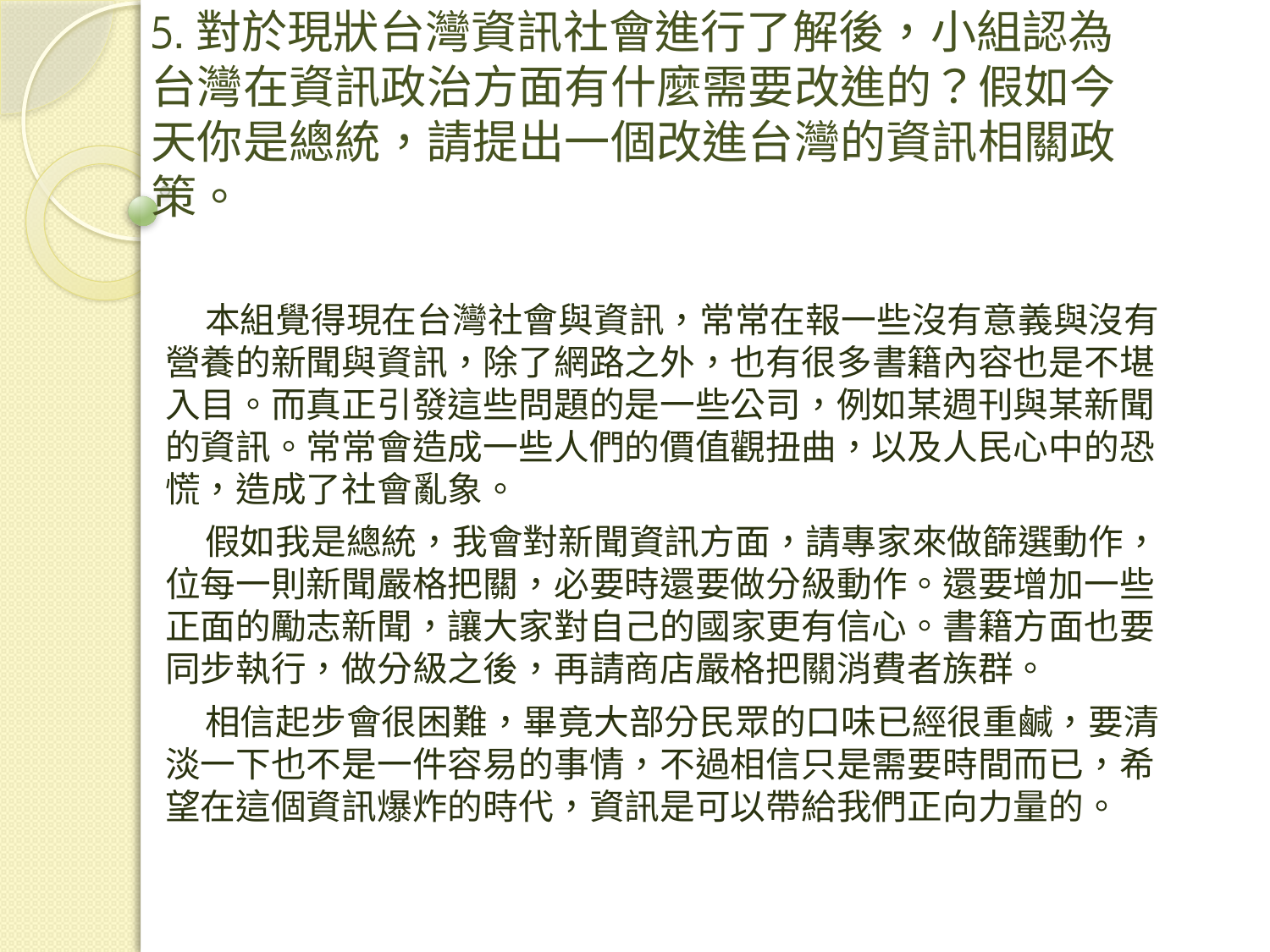

# 5.對於現狀台灣資訊社會進行了解後，小組認為台灣在資訊政治方面有什麼需要改進的？假如今天你是總統，請提出一個改進台灣的資訊相關政策。
    本組覺得現在台灣社會與資訊，常常在報一些沒有意義與沒有營養的新聞與資訊，除了網路之外，也有很多書籍內容也是不堪入目。而真正引發這些問題的是一些公司，例如某週刊與某新聞的資訊。常常會造成一些人們的價值觀扭曲，以及人民心中的恐慌，造成了社會亂象。
    假如我是總統，我會對新聞資訊方面，請專家來做篩選動作，位每一則新聞嚴格把關，必要時還要做分級動作。還要增加一些正面的勵志新聞，讓大家對自己的國家更有信心。書籍方面也要同步執行，做分級之後，再請商店嚴格把關消費者族群。
    相信起步會很困難，畢竟大部分民眾的口味已經很重鹹，要清淡一下也不是一件容易的事情，不過相信只是需要時間而已，希望在這個資訊爆炸的時代，資訊是可以帶給我們正向力量的。